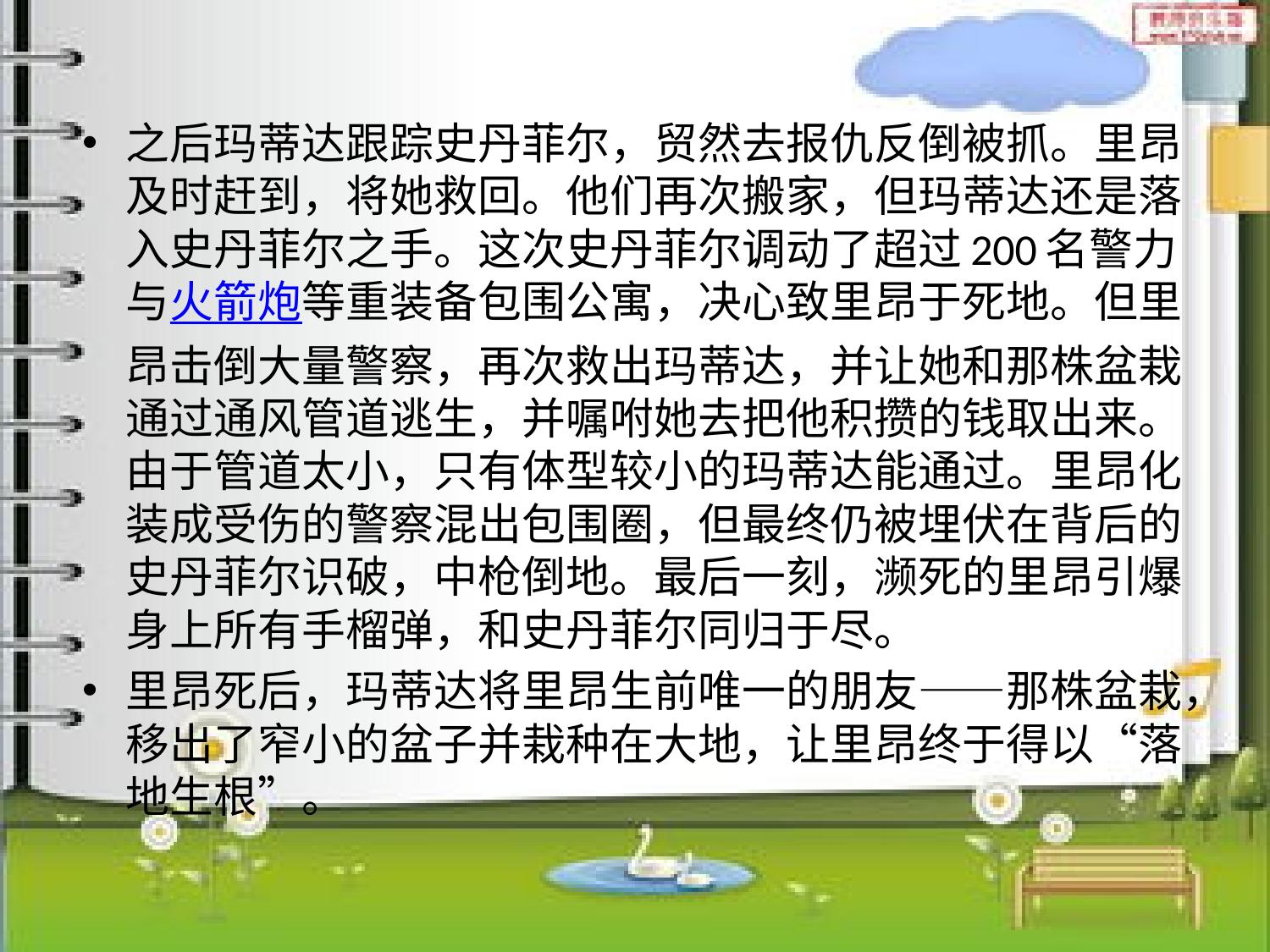

之后玛蒂达跟踪史丹菲尔，贸然去报仇反倒被抓。里昂及时赶到，将她救回。他们再次搬家，但玛蒂达还是落入史丹菲尔之手。这次史丹菲尔调动了超过200名警力与火箭炮等重装备包围公寓，决心致里昂于死地。但里昂击倒大量警察，再次救出玛蒂达，并让她和那株盆栽通过通风管道逃生，并嘱咐她去把他积攒的钱取出来。由于管道太小，只有体型较小的玛蒂达能通过。里昂化装成受伤的警察混出包围圈，但最终仍被埋伏在背后的史丹菲尔识破，中枪倒地。最后一刻，濒死的里昂引爆身上所有手榴弹，和史丹菲尔同归于尽。
里昂死后，玛蒂达将里昂生前唯一的朋友——那株盆栽，移出了窄小的盆子并栽种在大地，让里昂终于得以“落地生根”。